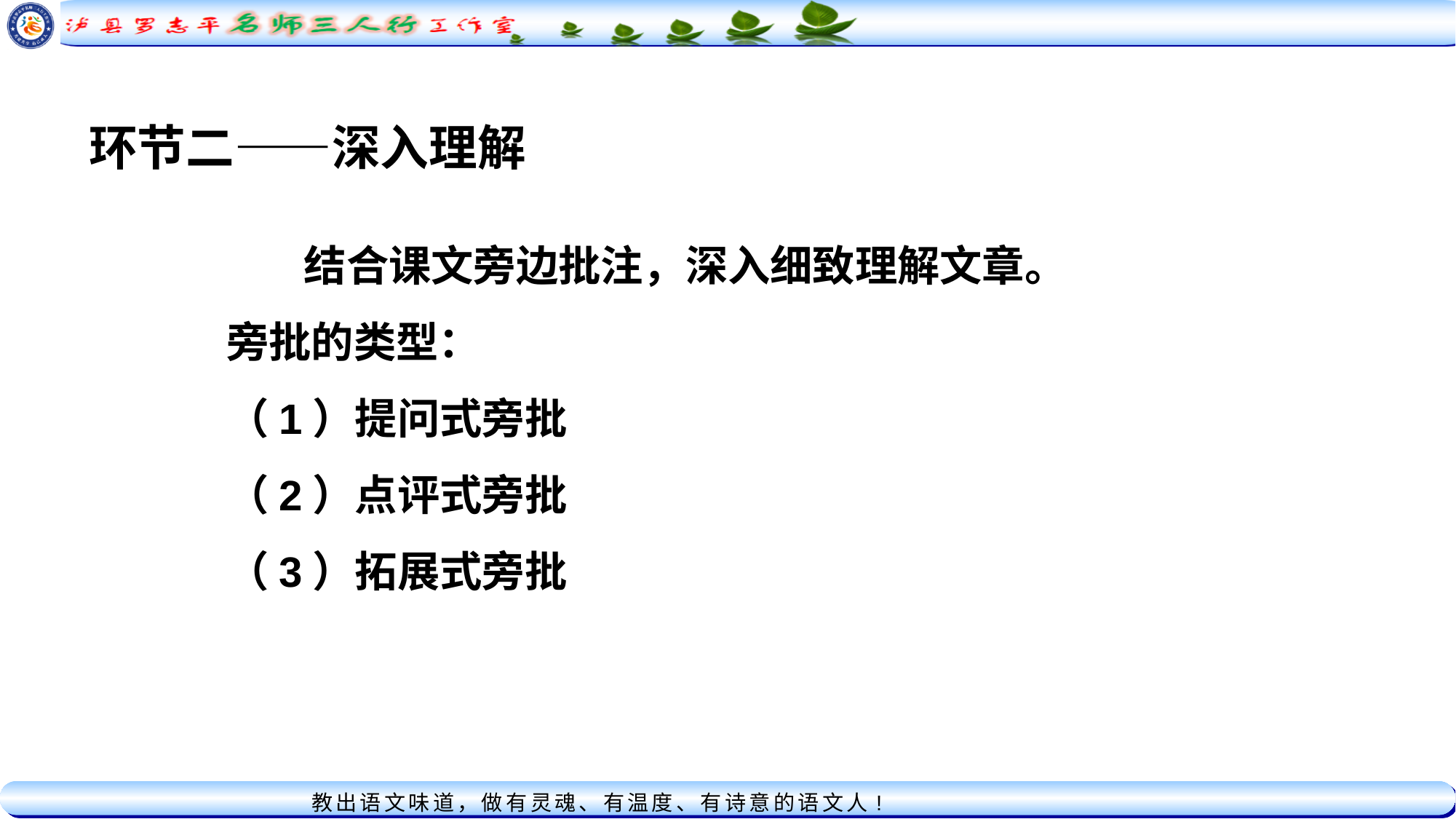

环节二——深入理解

       结合课文旁边批注，深入细致理解文章。
旁批的类型：
（1）提问式旁批
（2）点评式旁批
（3）拓展式旁批